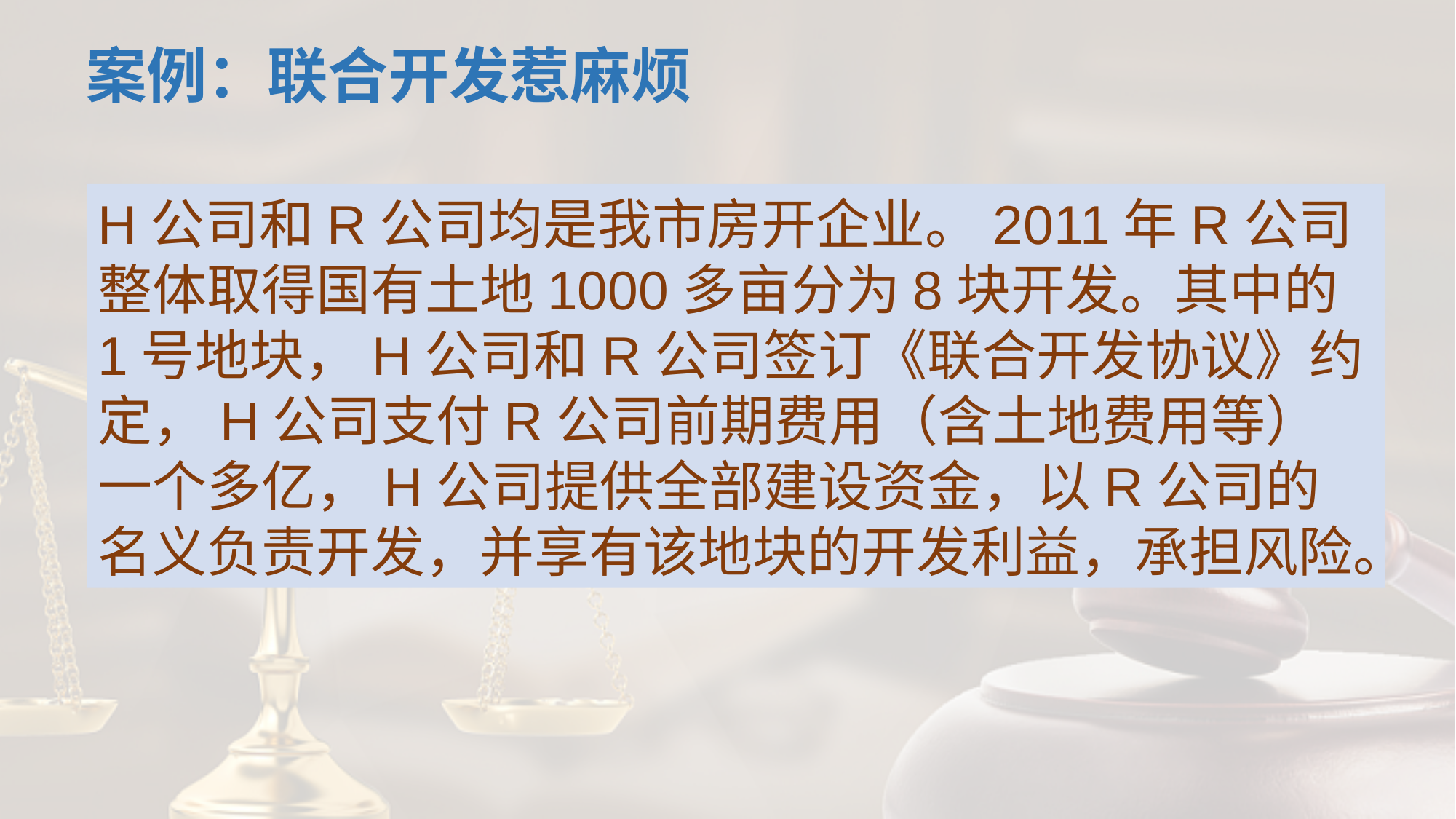

案例：联合开发惹麻烦
H公司和R公司均是我市房开企业。2011年R公司整体取得国有土地1000多亩分为8块开发。其中的1号地块，H公司和R公司签订《联合开发协议》约定，H公司支付R公司前期费用（含土地费用等）一个多亿，H公司提供全部建设资金，以R公司的名义负责开发，并享有该地块的开发利益，承担风险。